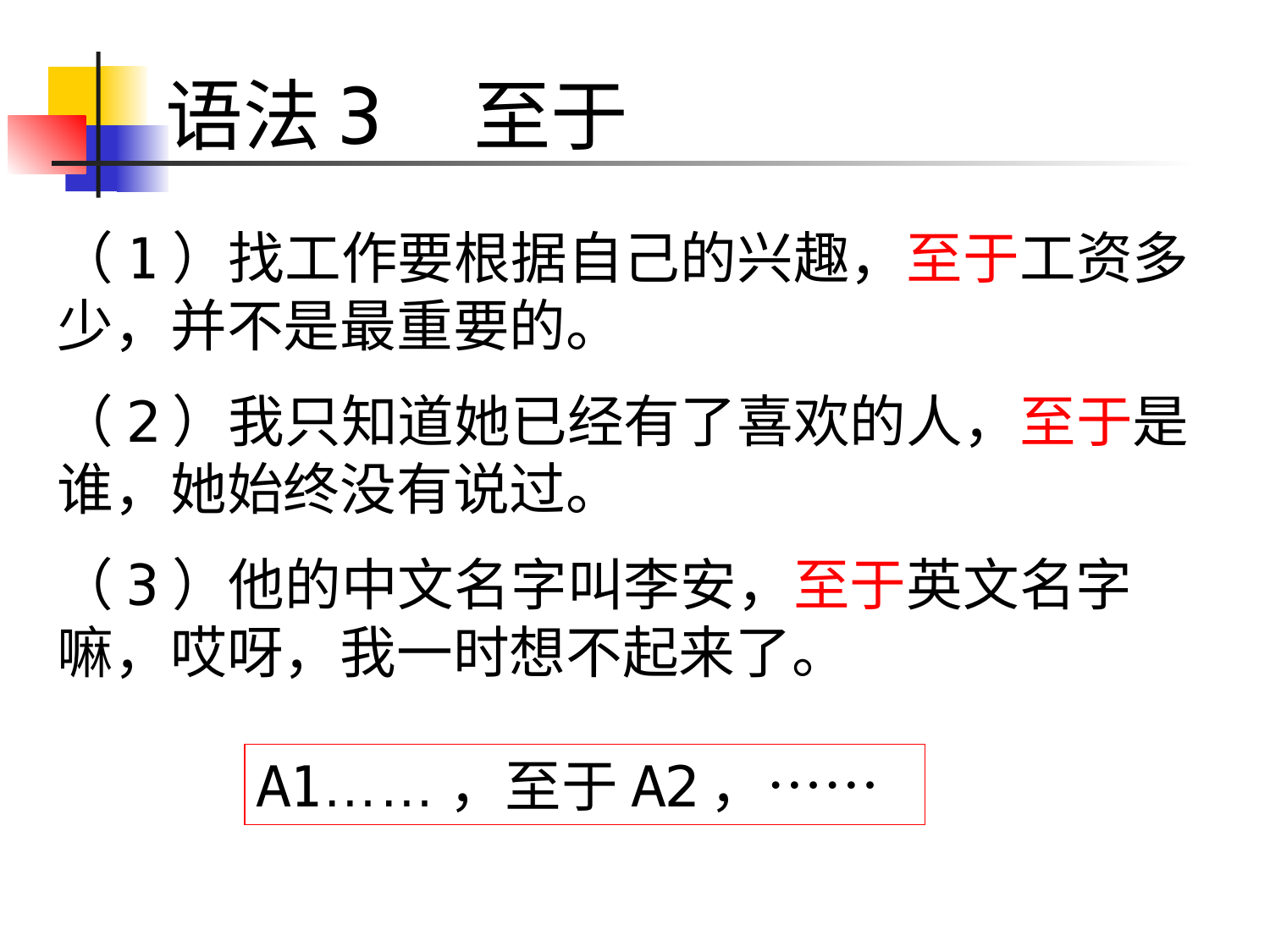

# 语法3   至于
（1）找工作要根据自己的兴趣，至于工资多少，并不是最重要的。
（2）我只知道她已经有了喜欢的人，至于是谁，她始终没有说过。
（3）他的中文名字叫李安，至于英文名字嘛，哎呀，我一时想不起来了。
A1……，至于A2，……